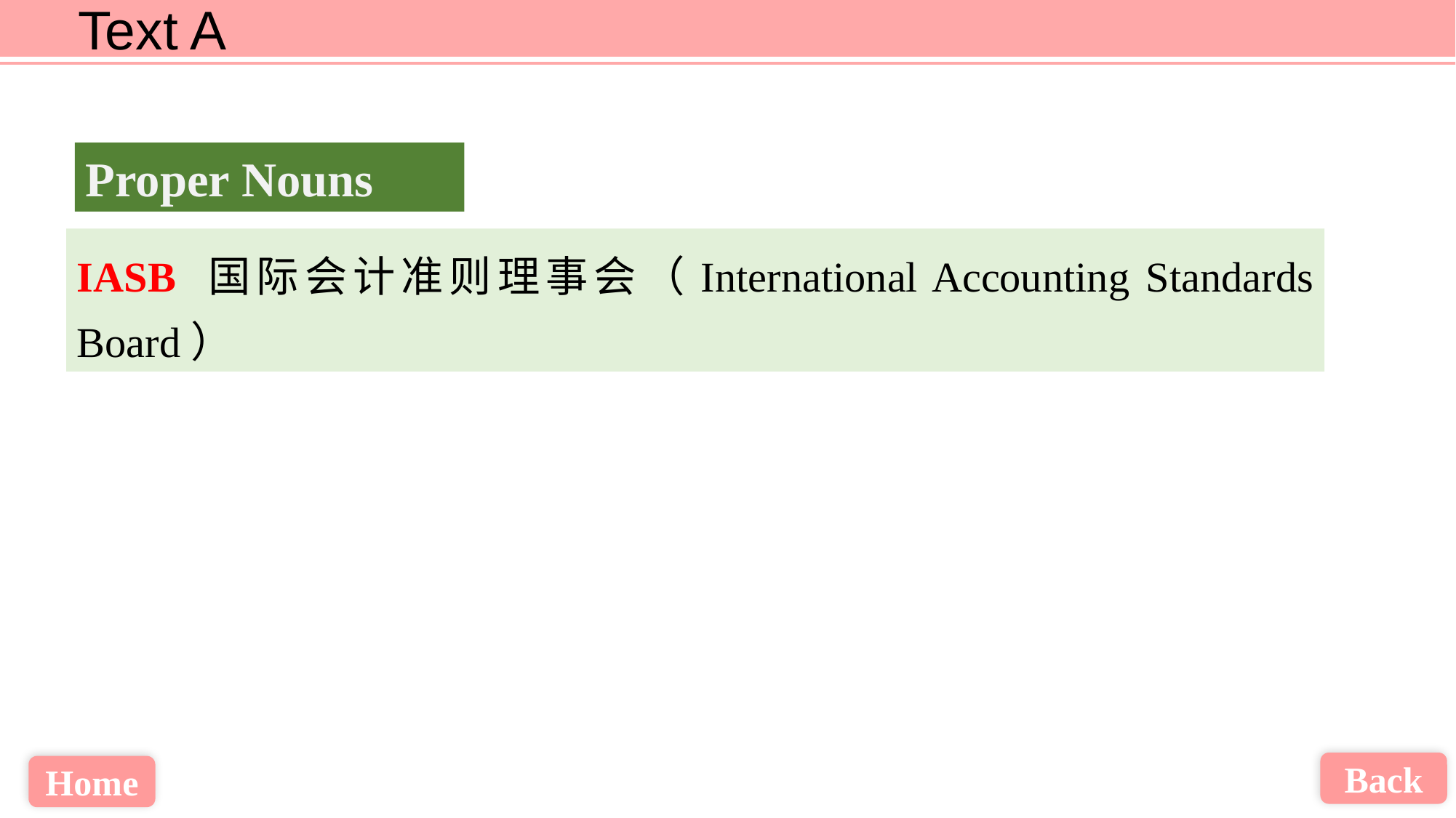

Proper Nouns
IASB 国际会计准则理事会（International Accounting Standards Board）
Back